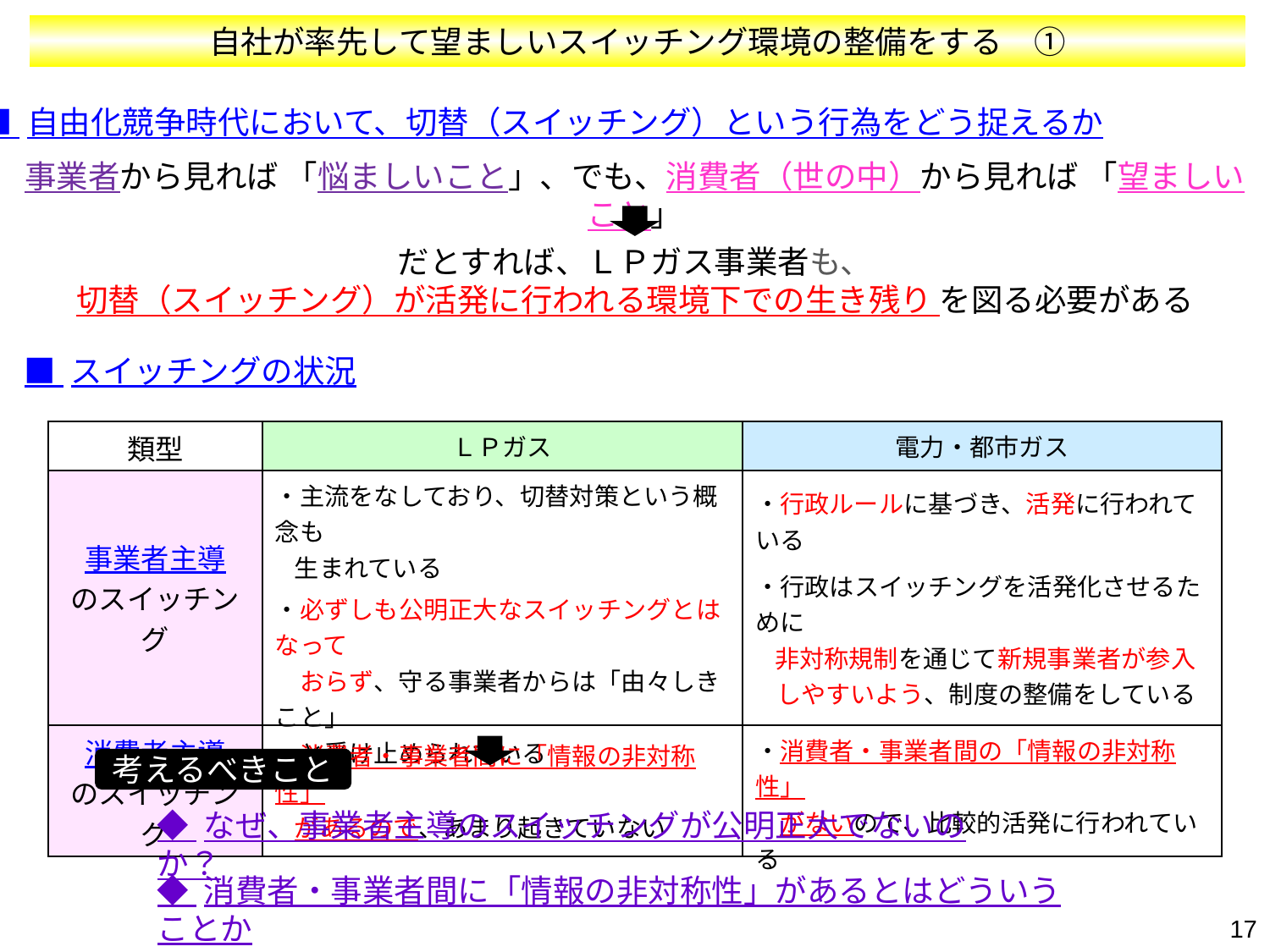

自社が率先して望ましいスイッチング環境の整備をする　①
■ 自由化競争時代において、切替（スイッチング）という行為をどう捉えるか
事業者から見れば 「悩ましいこと」、でも、消費者（世の中）から見れば 「望ましいこと」

だとすれば、ＬＰガス事業者も、
切替（スイッチング）が活発に行われる環境下での生き残り を図る必要がある
■ スイッチングの状況
| 類型 | ＬＰガス | 電力・都市ガス |
| --- | --- | --- |
| 事業者主導 のスイッチング | ・主流をなしており、切替対策という概念も 　生まれている ・必ずしも公明正大なスイッチングとはなって 　おらず、守る事業者からは「由々しきこと」 　と受け止められている | ・行政ルールに基づき、活発に行われている ・行政はスイッチングを活発化させるために 　非対称規制を通じて新規事業者が参入 　しやすいよう、制度の整備をしている |
| 消費者主導 のスイッチング | ・消費者・事業者間に「情報の非対称性」 　があるので、あまり起きていない | ・消費者・事業者間の「情報の非対称性」 　がないので、比較的活発に行われている |

考えるべきこと
◆ なぜ、事業者主導のスイッチングが公明正大でないのか？
◆ 消費者・事業者間に「情報の非対称性」があるとはどういうことか
17